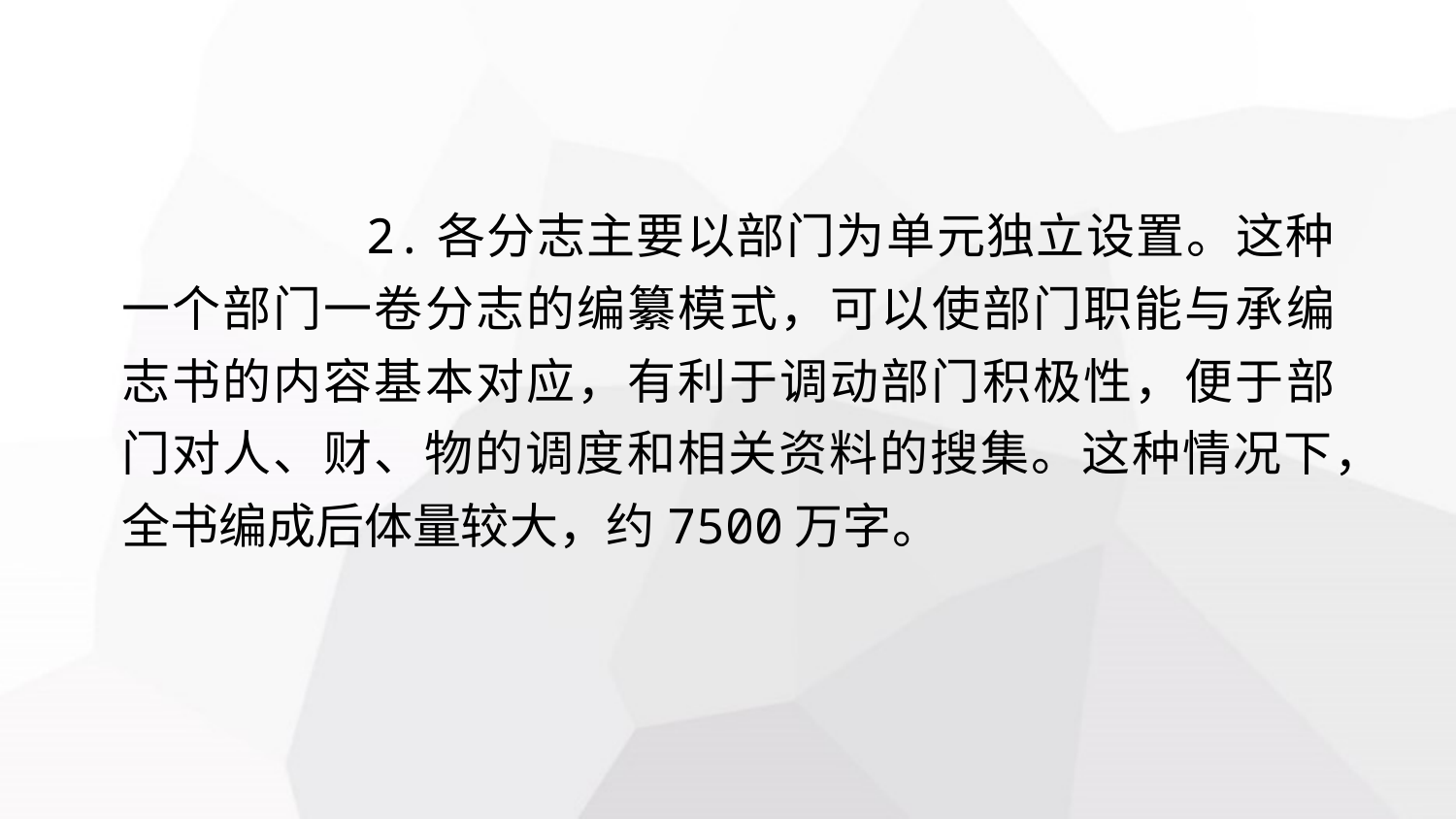

2.各分志主要以部门为单元独立设置。这种一个部门一卷分志的编纂模式，可以使部门职能与承编志书的内容基本对应，有利于调动部门积极性，便于部门对人、财、物的调度和相关资料的搜集。这种情况下，全书编成后体量较大，约7500万字。